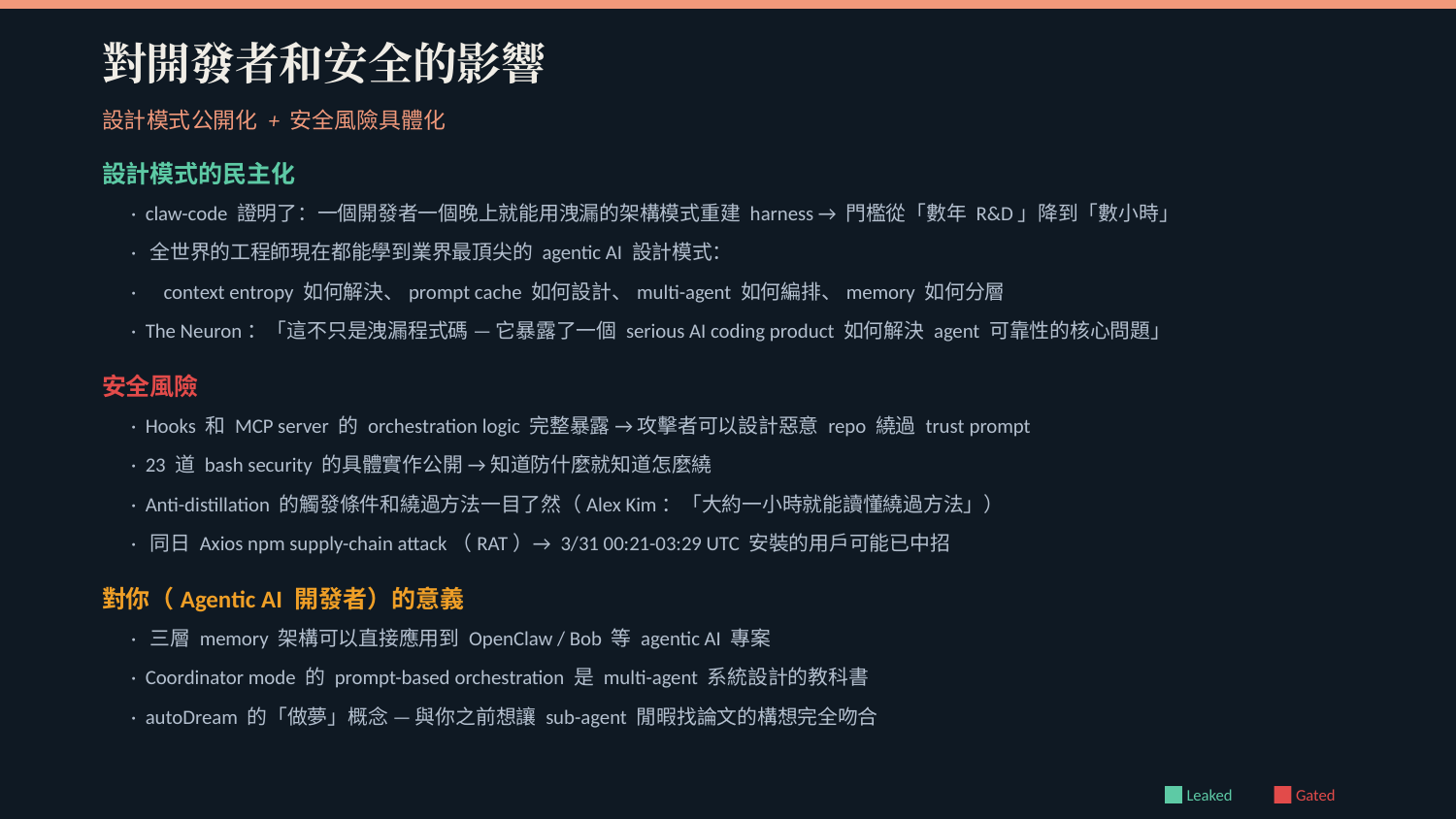

對開發者和安全的影響
設計模式公開化 + 安全風險具體化
設計模式的民主化
·  claw-code 證明了：一個開發者一個晚上就能用洩漏的架構模式重建 harness → 門檻從「數年 R&D」降到「數小時」
·  全世界的工程師現在都能學到業界最頂尖的 agentic AI 設計模式：
·      context entropy 如何解決、prompt cache 如何設計、multi-agent 如何編排、memory 如何分層
·  The Neuron：「這不只是洩漏程式碼 — 它暴露了一個 serious AI coding product 如何解決 agent 可靠性的核心問題」
安全風險
·  Hooks 和 MCP server 的 orchestration logic 完整暴露 → 攻擊者可以設計惡意 repo 繞過 trust prompt
·  23 道 bash security 的具體實作公開 → 知道防什麼就知道怎麼繞
·  Anti-distillation 的觸發條件和繞過方法一目了然（Alex Kim：「大約一小時就能讀懂繞過方法」）
·  同日 Axios npm supply-chain attack（RAT）→ 3/31 00:21-03:29 UTC 安裝的用戶可能已中招
對你（Agentic AI 開發者）的意義
·  三層 memory 架構可以直接應用到 OpenClaw / Bob 等 agentic AI 專案
·  Coordinator mode 的 prompt-based orchestration 是 multi-agent 系統設計的教科書
·  autoDream 的「做夢」概念 — 與你之前想讓 sub-agent 閒暇找論文的構想完全吻合
Leaked
Gated